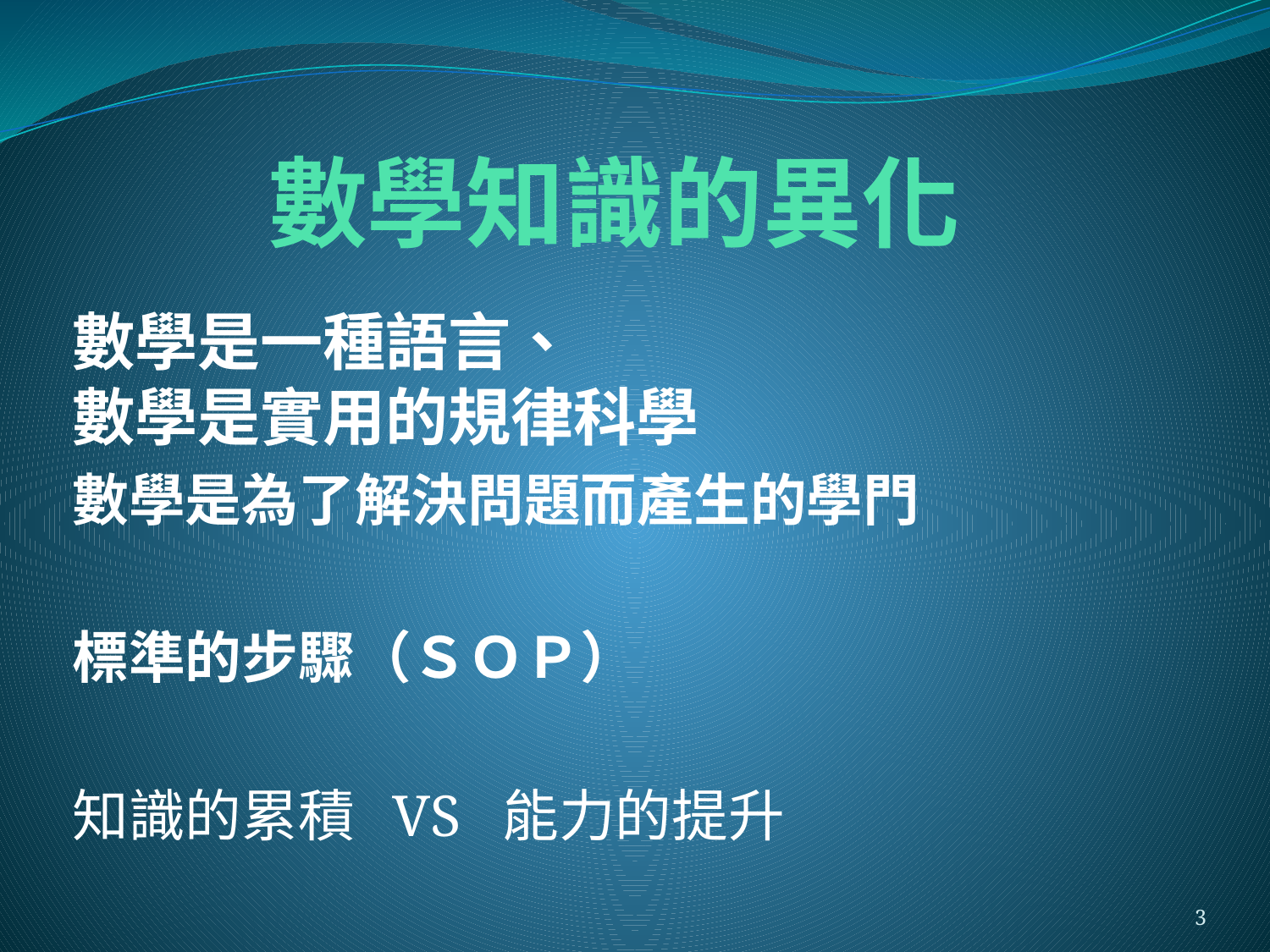

# 數學知識的異化

數學是一種語言、
數學是實用的規律科學
數學是為了解決問題而產生的學門

標準的步驟（ＳＯＰ）

知識的累積  VS  能力的提升

3